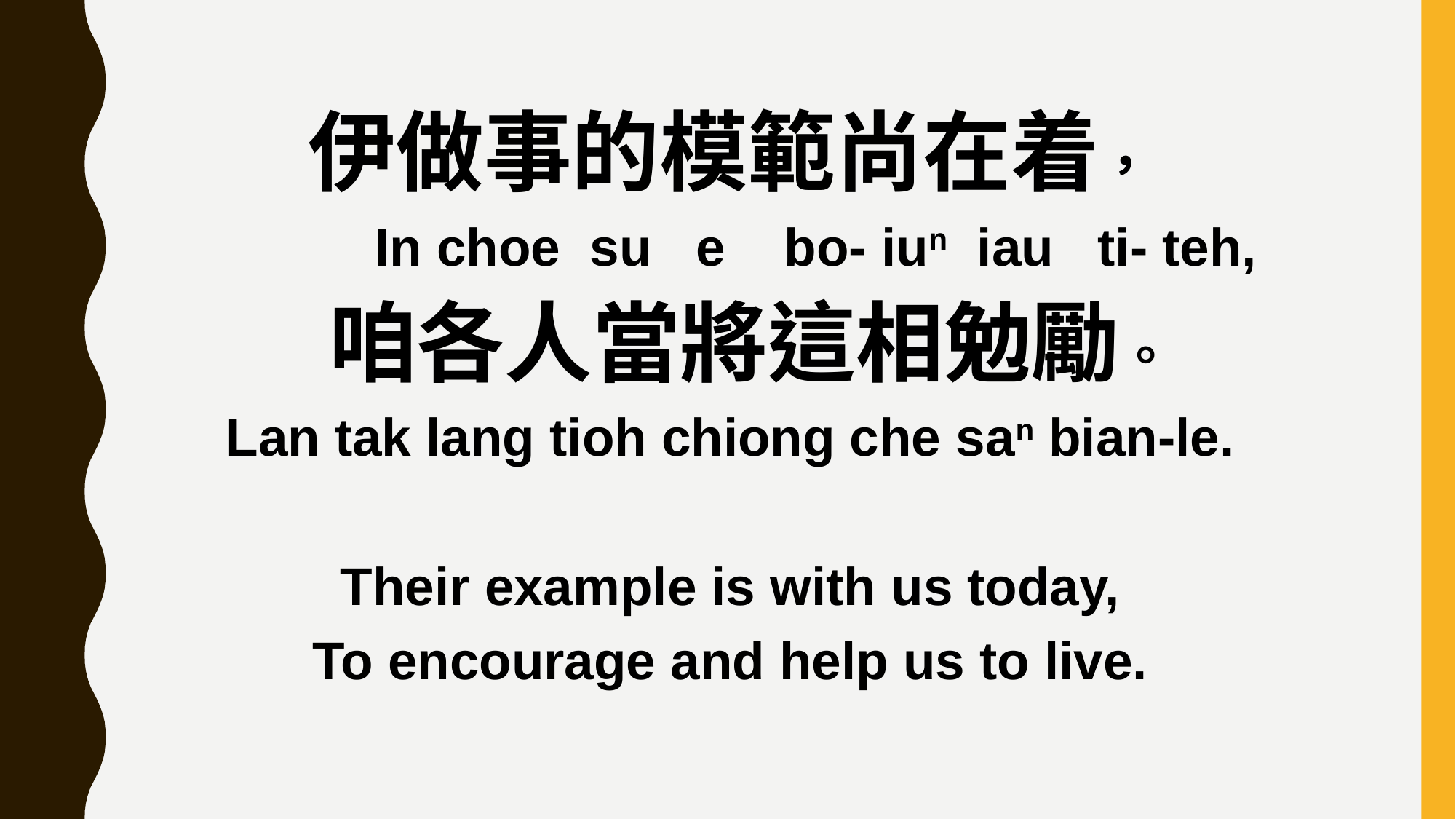

伊做事的模範尚在着，
            In choe  su   e    bo- iun  iau   ti- teh,
 咱各人當將這相勉勵。
Lan tak lang tioh chiong che san bian-le.

Their example is with us today,
To encourage and help us to live.